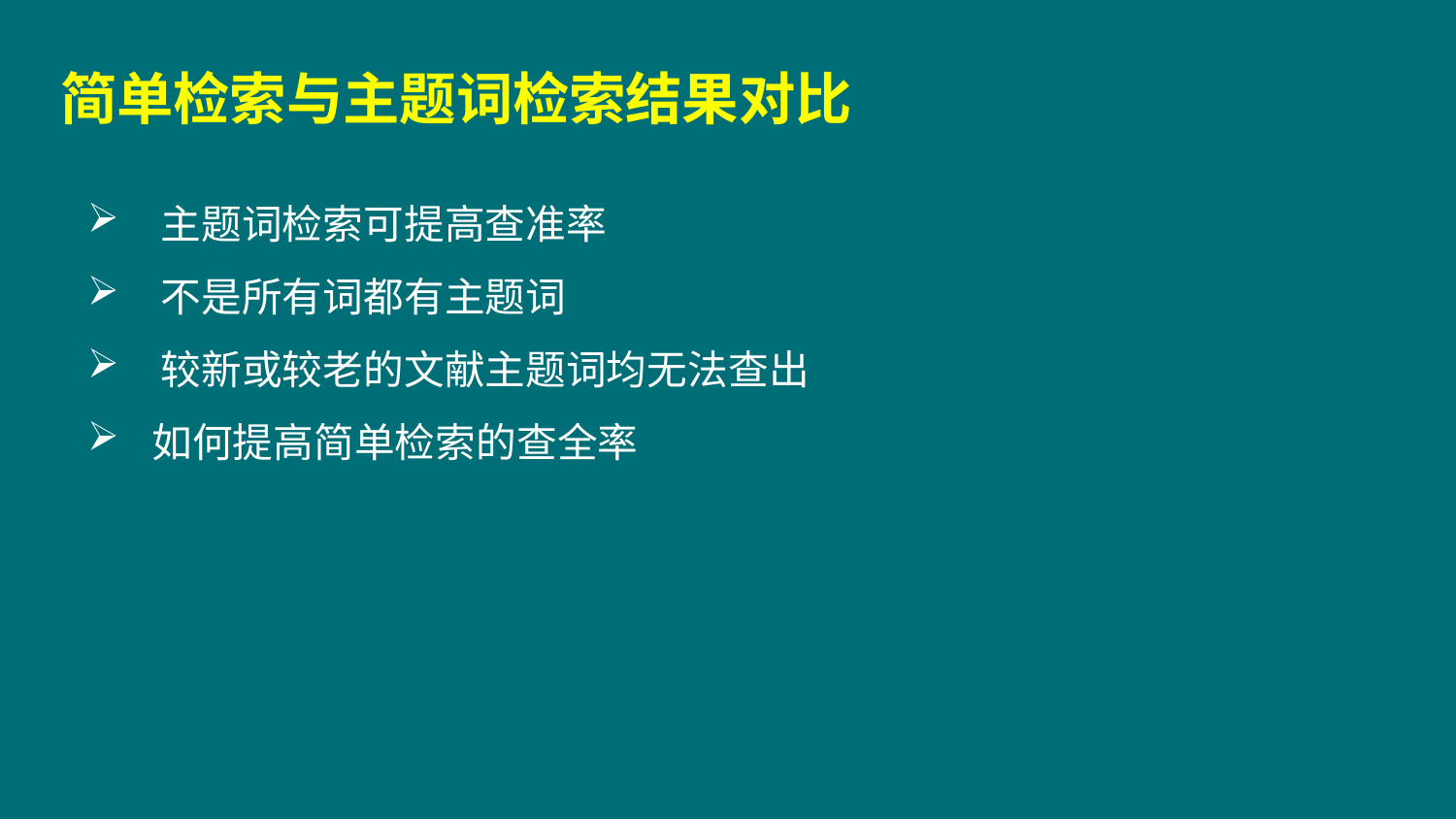

简单检索与主题词检索结果对比
  主题词检索可提高查准率
  不是所有词都有主题词
  较新或较老的文献主题词均无法查出
 如何提高简单检索的查全率